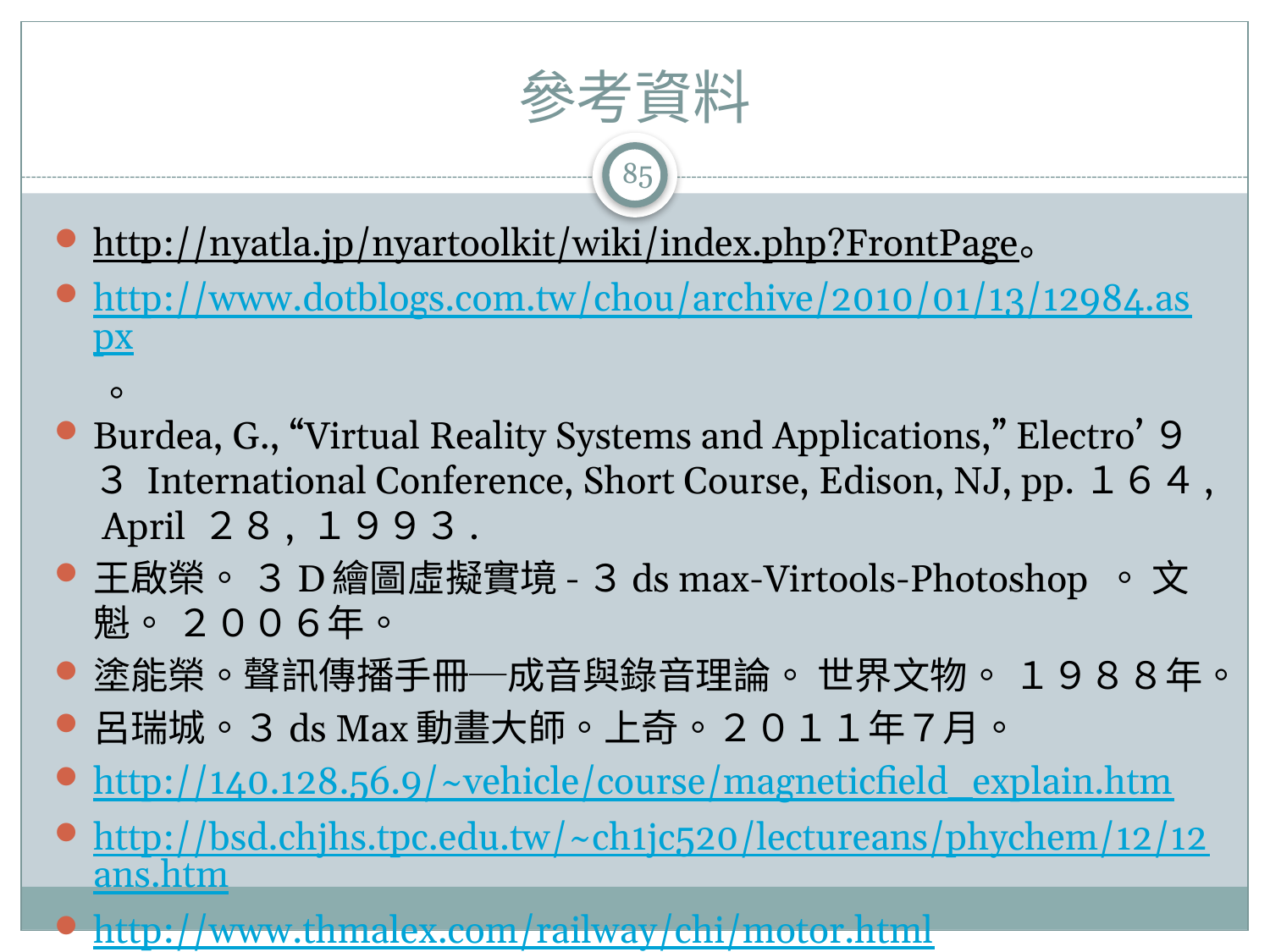

# 參考資料
85
http://nyatla.jp/nyartoolkit/wiki/index.php?FrontPage。
http://www.dotblogs.com.tw/chou/archive/2010/01/13/12984.aspx 。
Burdea, G., “Virtual Reality Systems and Applications,” Electro’９３ International Conference, Short Course, Edison, NJ, pp.１６４, April ２８, １９９３.
王啟榮。 ３D繪圖虛擬實境-３ds max-Virtools-Photoshop 。 文魁。 ２００６年。
塗能榮。聲訊傳播手冊─成音與錄音理論。 世界文物。 １９８８年。
呂瑞城。３ds Max動畫大師。上奇。２０１１年７月。
http://140.128.56.9/~vehicle/course/magneticfield_explain.htm
http://bsd.chjhs.tpc.edu.tw/~ch1jc520/lectureans/phychem/12/12ans.htm
http://www.thmalex.com/railway/chi/motor.html
http://www.andytather.co.uk/Panda/directxmax_downloads.aspx